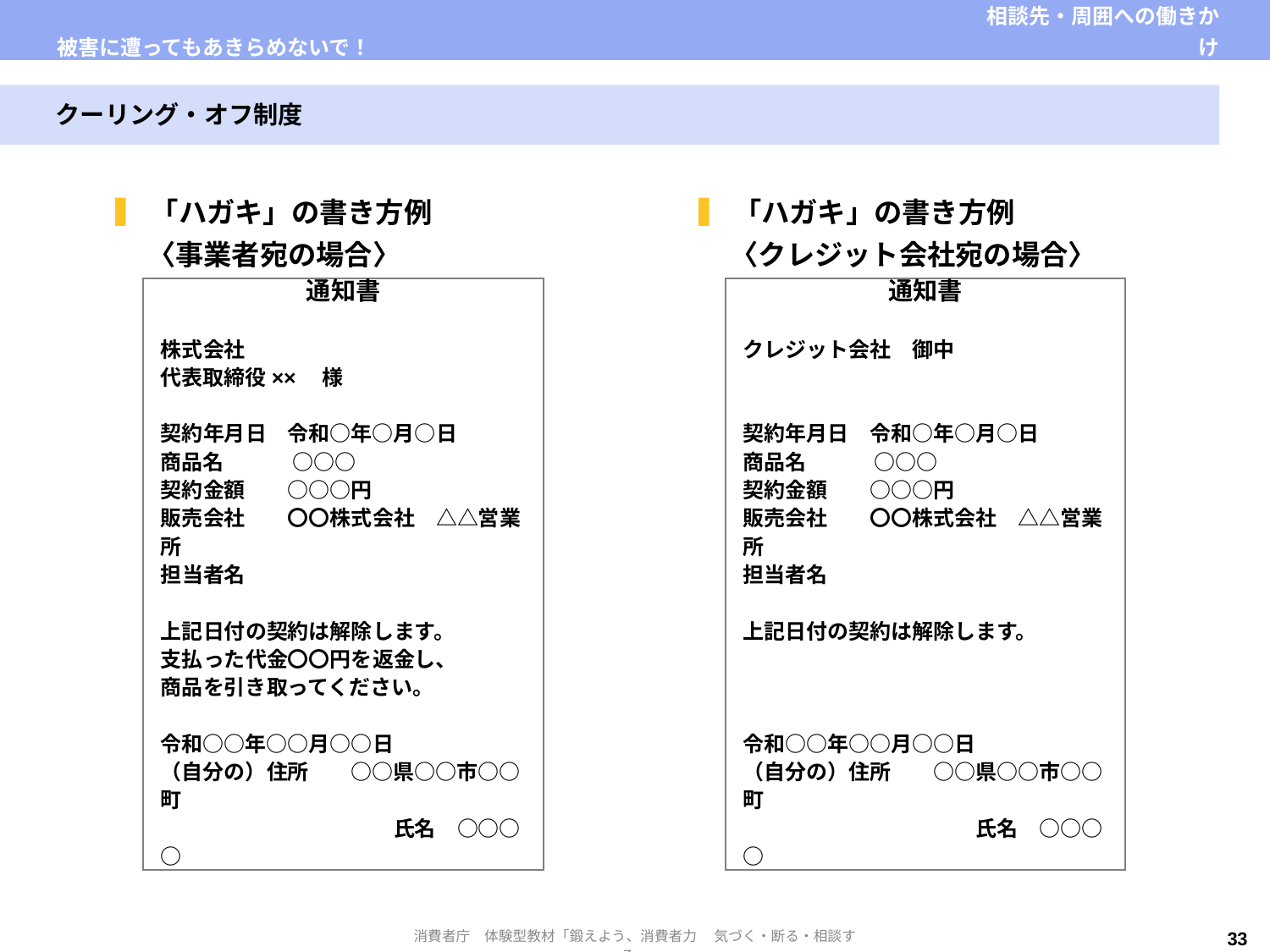

| 被害に遭ってもあきらめないで！ | 相談先・周囲への働きかけ |
| --- | --- |

クーリング・オフ制度
▍「ハガキ」の書き方例
〈事業者宛の場合〉
▍「ハガキ」の書き方例
〈クレジット会社宛の場合〉

通知書

株式会社
代表取締役××　様
契約年月日　令和○年○月○日
商品名　　　 ○○○
契約金額　　○○○円
販売会社　　〇〇株式会社　△△営業所
担当者名

上記日付の契約は解除します。
支払った代金〇〇円を返金し、
商品を引き取ってください。
令和○○年○○月○○日
（自分の）住所　　○○県○○市○○町
　　　　　　　　　　　氏名　○○○○

通知書

クレジット会社　御中

契約年月日　令和○年○月○日
商品名　　　 ○○○
契約金額　　○○○円
販売会社　　〇〇株式会社　△△営業所
担当者名

上記日付の契約は解除します。

令和○○年○○月○○日
（自分の）住所　　○○県○○市○○町
　　　　　　　　　　　氏名　○○○○